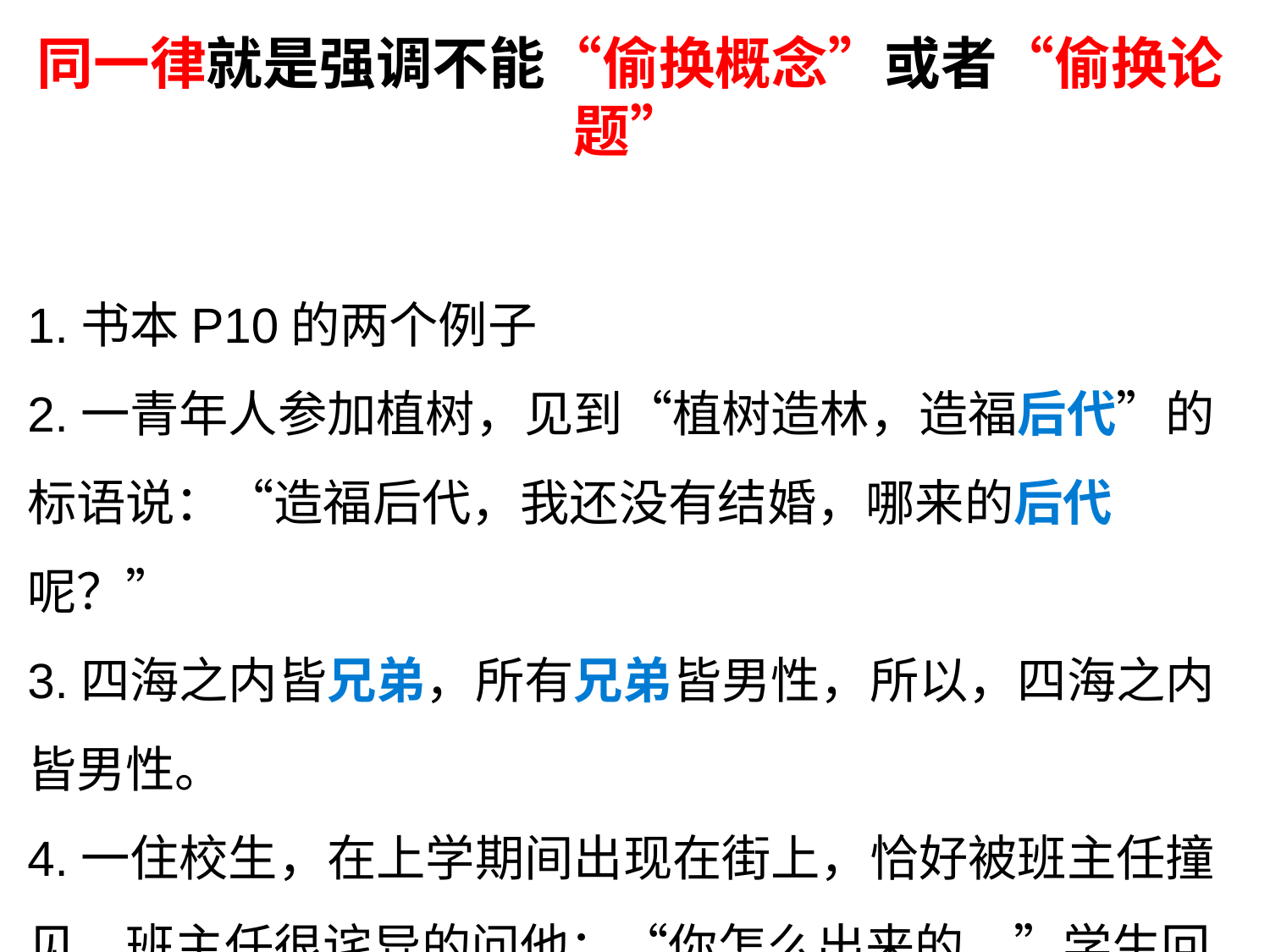

同一律就是强调不能“偷换概念”或者“偷换论题”

1.书本P10的两个例子
2.一青年人参加植树，见到“植树造林，造福后代”的标语说：“造福后代，我还没有结婚，哪来的后代呢？”
3.四海之内皆兄弟，所有兄弟皆男性，所以，四海之内皆男性。
4.一住校生，在上学期间出现在街上，恰好被班主任撞见，班主任很诧异的问他：“你怎么出来的。”学生回答：“我是骑车出来的。”